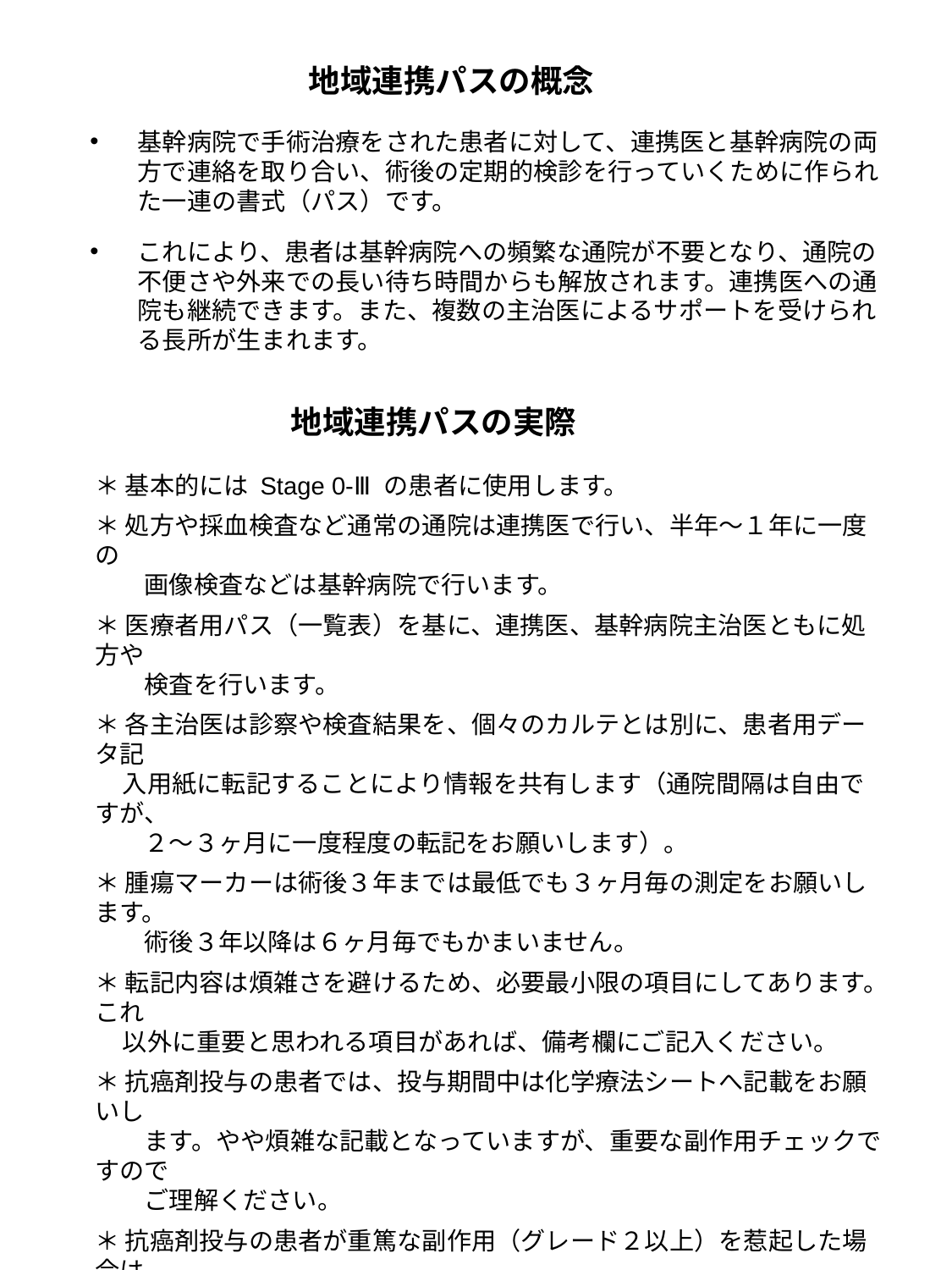

地域連携パスの概念
基幹病院で手術治療をされた患者に対して、連携医と基幹病院の両方で連絡を取り合い、術後の定期的検診を行っていくために作られた一連の書式（パス）です。
これにより、患者は基幹病院への頻繁な通院が不要となり、通院の不便さや外来での長い待ち時間からも解放されます。連携医への通院も継続できます。また、複数の主治医によるサポートを受けられる長所が生まれます。
地域連携パスの実際
＊ 基本的には Stage 0-Ⅲ の患者に使用します。
＊ 処方や採血検査など通常の通院は連携医で行い、半年～１年に一度の
　　画像検査などは基幹病院で行います。
＊ 医療者用パス（一覧表）を基に、連携医、基幹病院主治医ともに処方や
　　検査を行います。
＊ 各主治医は診察や検査結果を、個々のカルテとは別に、患者用データ記
    入用紙に転記することにより情報を共有します（通院間隔は自由ですが、
　　２～３ヶ月に一度程度の転記をお願いします）。
＊ 腫瘍マーカーは術後３年までは最低でも３ヶ月毎の測定をお願いします。
　　術後３年以降は６ヶ月毎でもかまいません。
＊ 転記内容は煩雑さを避けるため、必要最小限の項目にしてあります。これ
    以外に重要と思われる項目があれば、備考欄にご記入ください。
＊ 抗癌剤投与の患者では、投与期間中は化学療法シートへ記載をお願いし
　　ます。やや煩雑な記載となっていますが、重要な副作用チェックですので
　　ご理解ください。
＊ 抗癌剤投与の患者が重篤な副作用（グレード２以上）を惹起した場合は、
　　適宜投薬を中断、中止してください（詳細は副作用の項目をご参照くださ
　　い）。
＊ 病気の再燃を疑う場合(２回以上、腫瘍マーカーが有意に上昇した場合な
    ど）や新たな疾患が発見された場合は、このシステムを中断して基幹病院
    へ通院していただきます。すぐにご連絡ください。
＊ 術後補助療法に注射薬（ＦＯＬＦＯＸ/XELOX）を用いた患者さんは半年間
　　または3ヶ月間基幹病院で実施して、終了後に連携医へ移行となります。